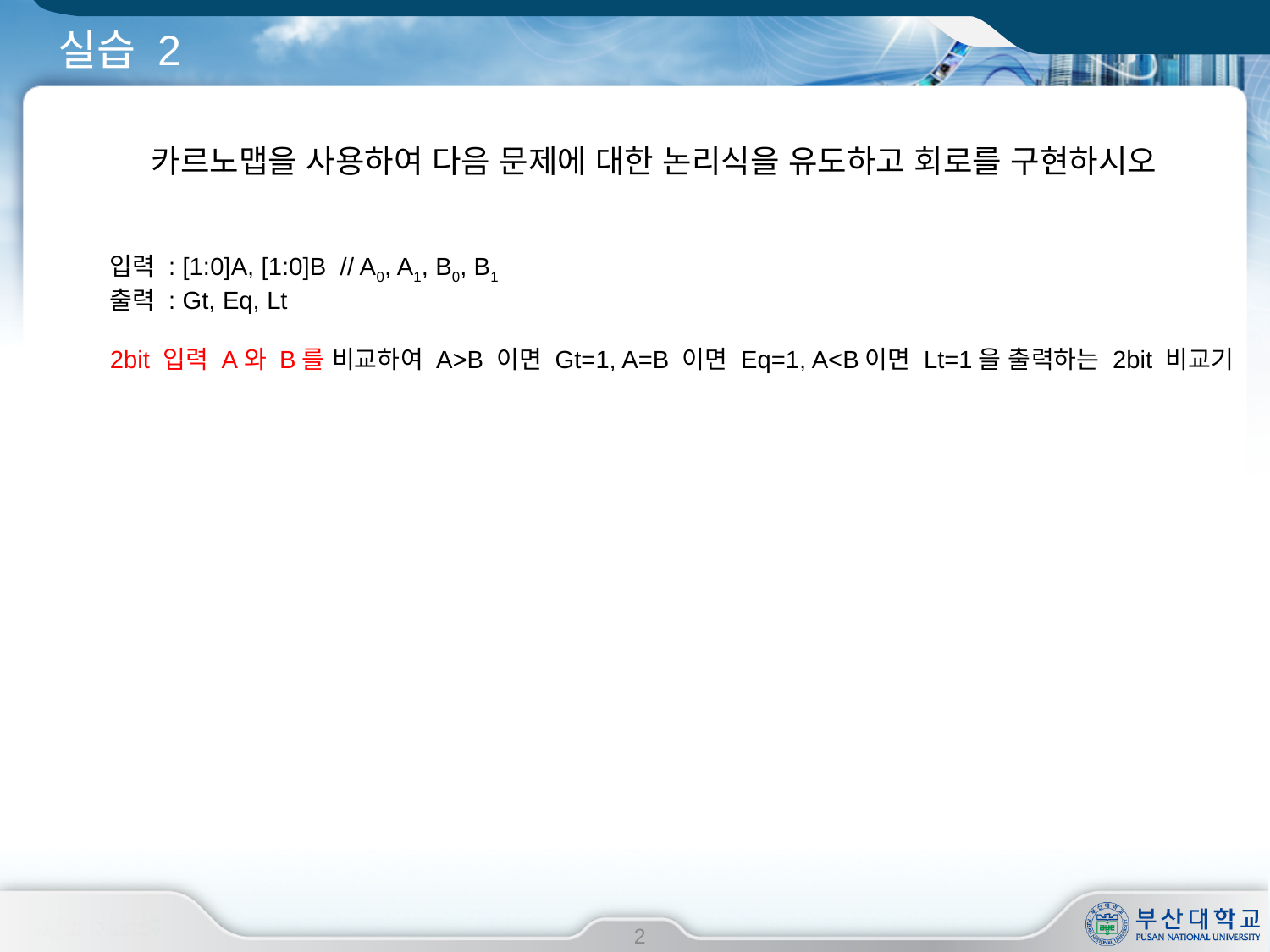

# 실습 2
카르노맵을 사용하여 다음 문제에 대한 논리식을 유도하고 회로를 구현하시오
입력 : [1:0]A, [1:0]B  // A0, A1, B0, B1
출력 : Gt, Eq, Lt

2bit 입력 A와 B를 비교하여 A>B 이면 Gt=1, A=B 이면 Eq=1, A<B이면 Lt=1을 출력하는 2bit 비교기
2